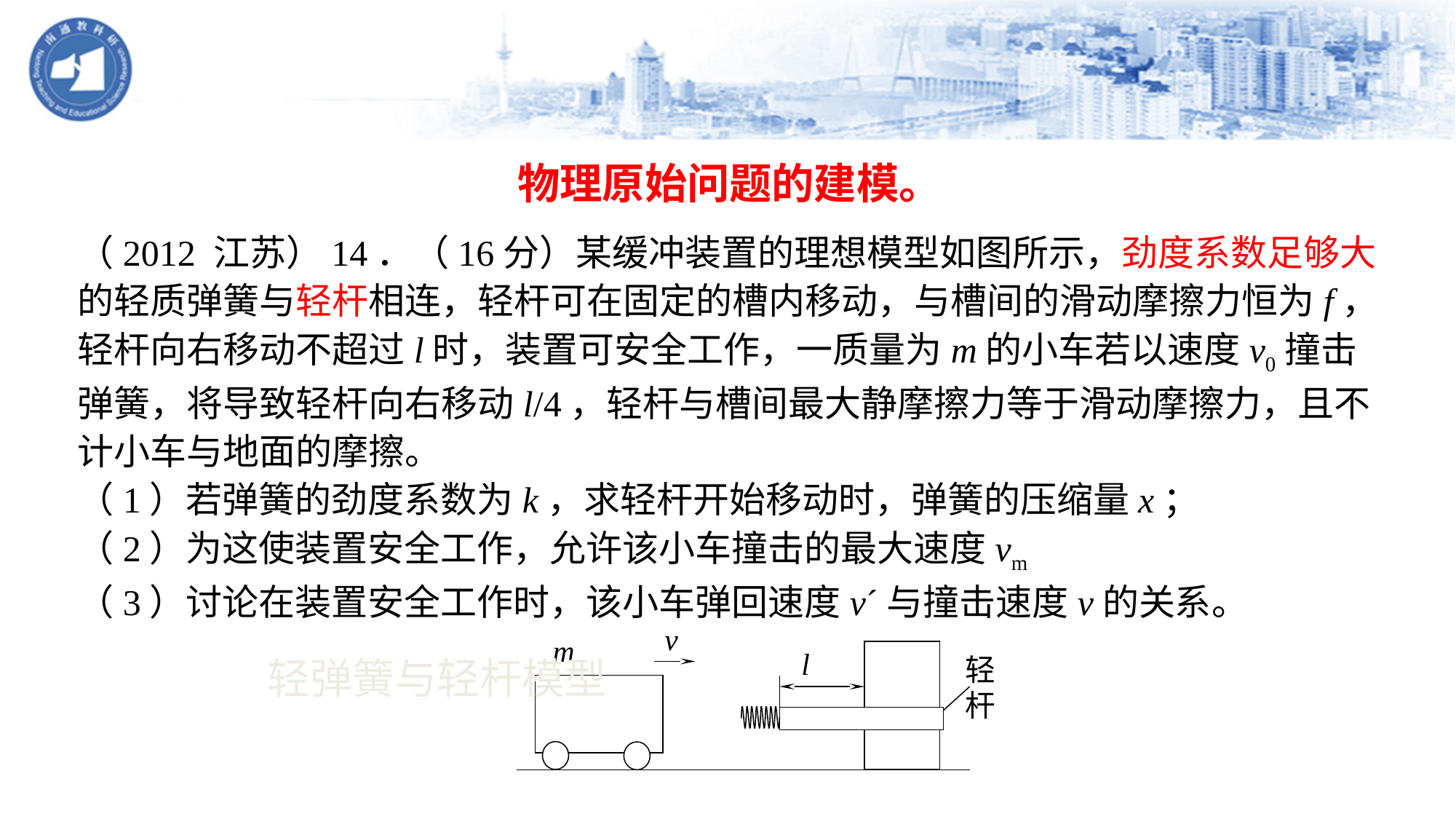

物理原始问题的建模。
（2012 江苏）14．（16分）某缓冲装置的理想模型如图所示，劲度系数足够大的轻质弹簧与轻杆相连，轻杆可在固定的槽内移动，与槽间的滑动摩擦力恒为f，轻杆向右移动不超过l时，装置可安全工作，一质量为m的小车若以速度v0撞击弹簧，将导致轻杆向右移动l/4，轻杆与槽间最大静摩擦力等于滑动摩擦力，且不计小车与地面的摩擦。
（1）若弹簧的劲度系数为k，求轻杆开始移动时，弹簧的压缩量x；
（2）为这使装置安全工作，允许该小车撞击的最大速度vm
（3）讨论在装置安全工作时，该小车弹回速度vˊ与撞击速度v的关系。
v
m
l

轻杆
轻弹簧与轻杆模型